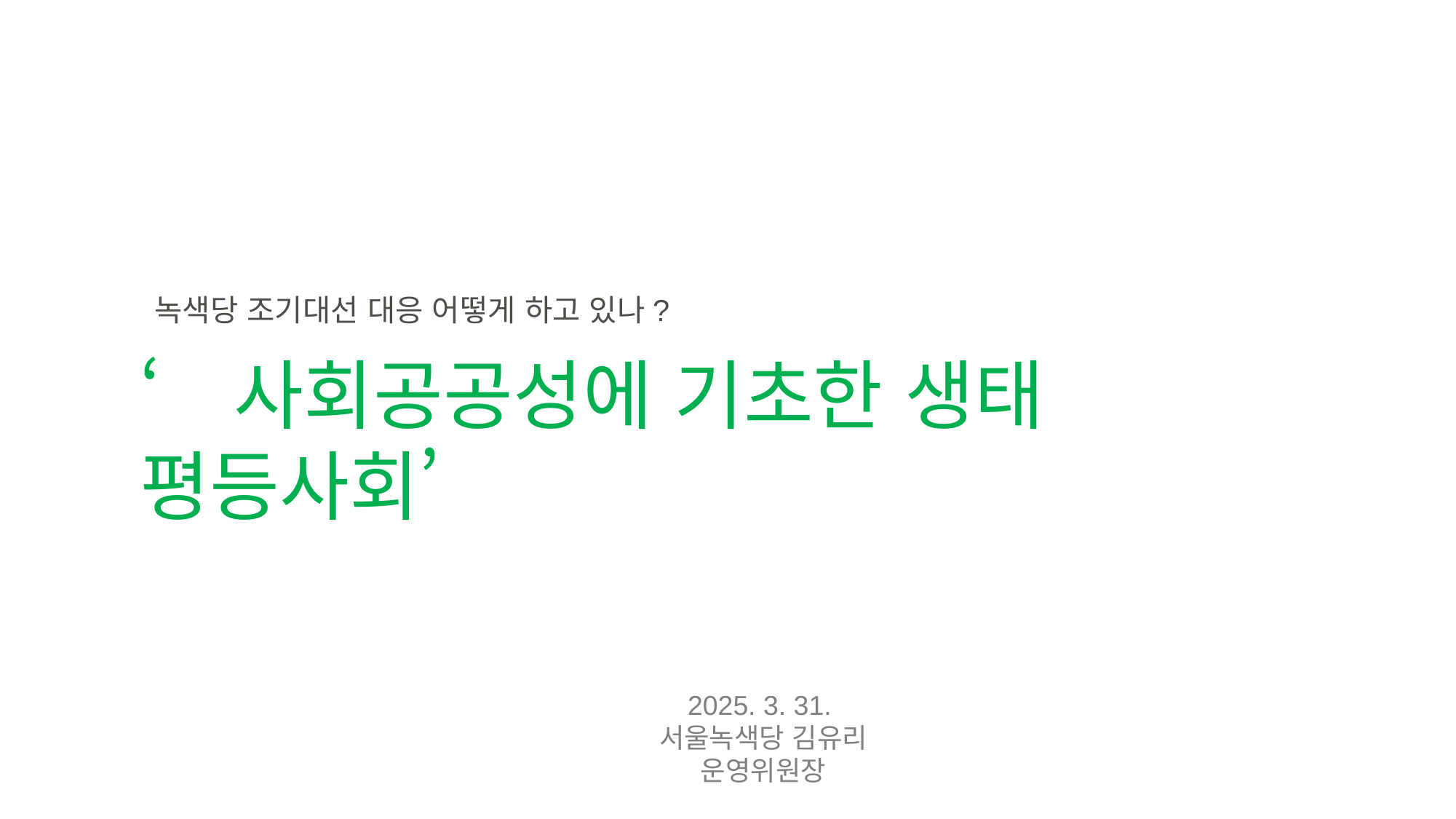

녹색당 조기대선 대응 어떻게 하고 있나?
‘사회공공성에 기초한 생태 평등사회’
2025. 3. 31.
서울녹색당 김유리 운영위원장